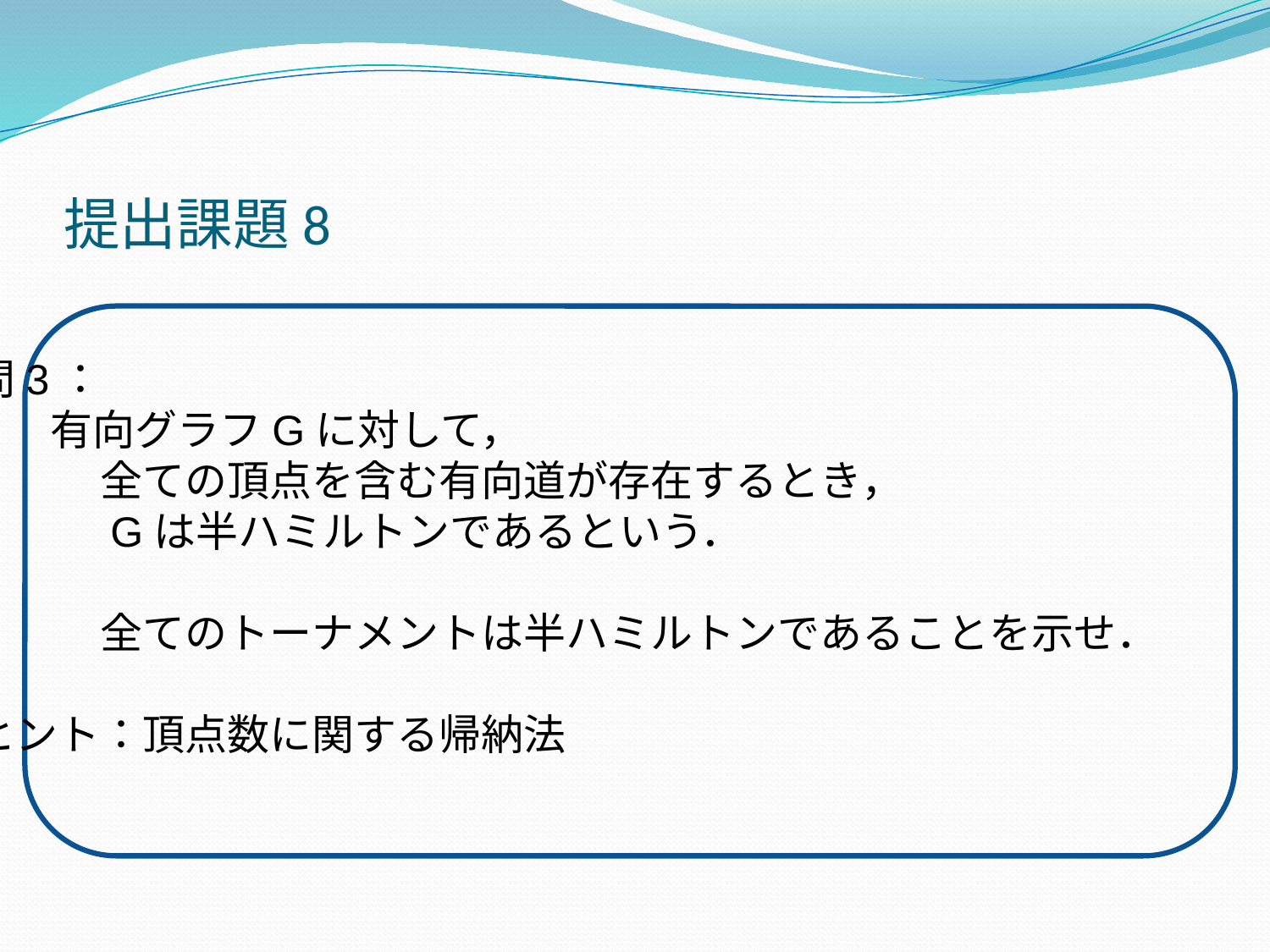

# 提出課題8

問3：
       有向グラフGに対して，
　　　全ての頂点を含む有向道が存在するとき，
　　　Gは半ハミルトンであるという．

　　　全てのトーナメントは半ハミルトンであることを示せ．

ヒント：頂点数に関する帰納法